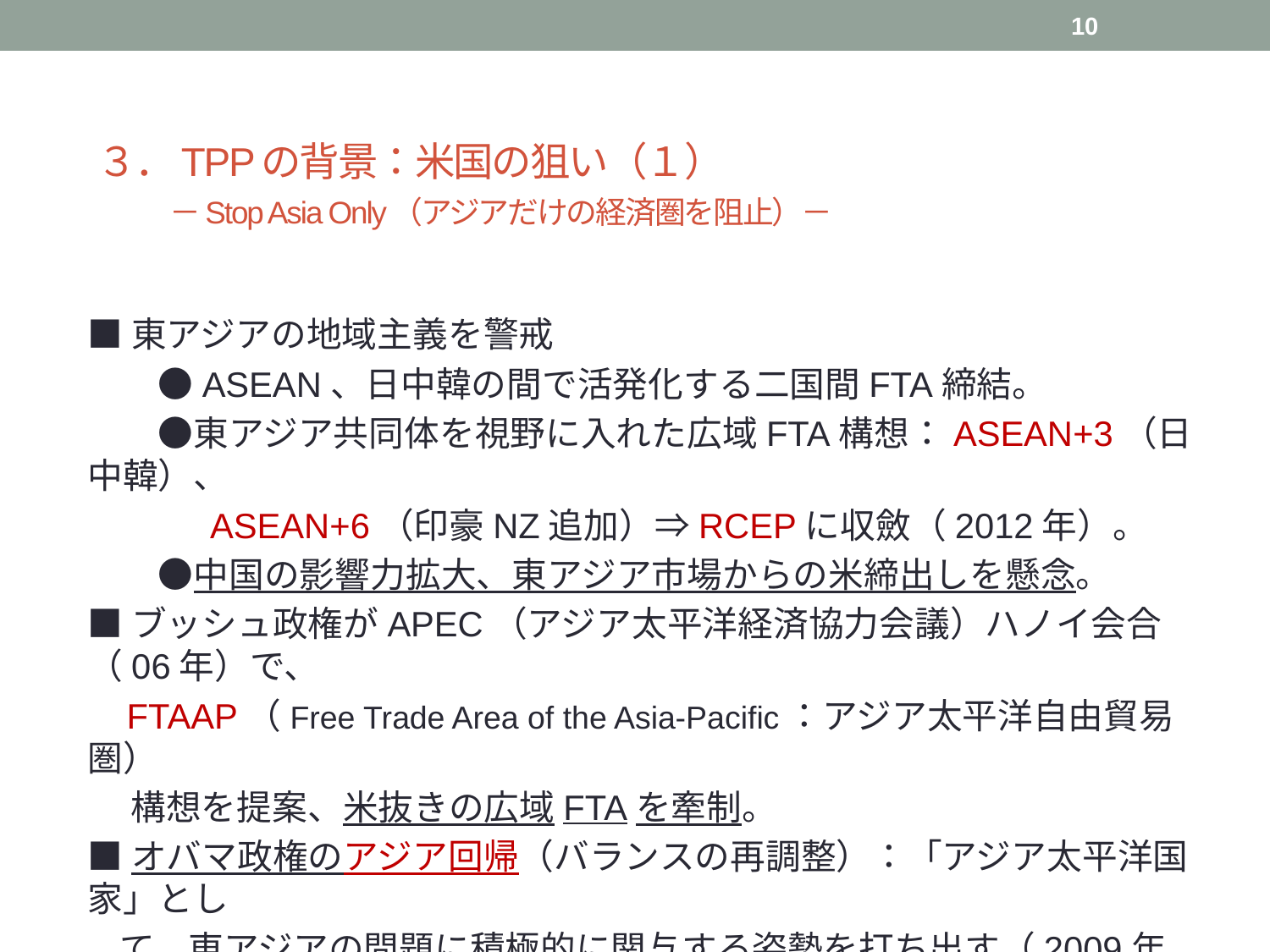

10
# ３．TPPの背景：米国の狙い（１） 　　　 －Stop Asia Only（アジアだけの経済圏を阻止）－
■東アジアの地域主義を警戒
　　●ASEAN、日中韓の間で活発化する二国間FTA締結。
　　●東アジア共同体を視野に入れた広域FTA構想：ASEAN+3（日中韓）、
　　　 ASEAN+6（印豪NZ追加）⇒RCEPに収斂（2012年）。
　　●中国の影響力拡大、東アジア市場からの米締出しを懸念。
■ブッシュ政権がAPEC（アジア太平洋経済協力会議）ハノイ会合（06年）で、
    FTAAP（Free Trade Area of the Asia-Pacific：アジア太平洋自由貿易圏）
　 構想を提案、米抜きの広域FTAを牽制。
■オバマ政権のアジア回帰（バランスの再調整）：「アジア太平洋国家」とし
   て、東アジアの問題に積極的に関与する姿勢を打ち出す（2009年11月）。